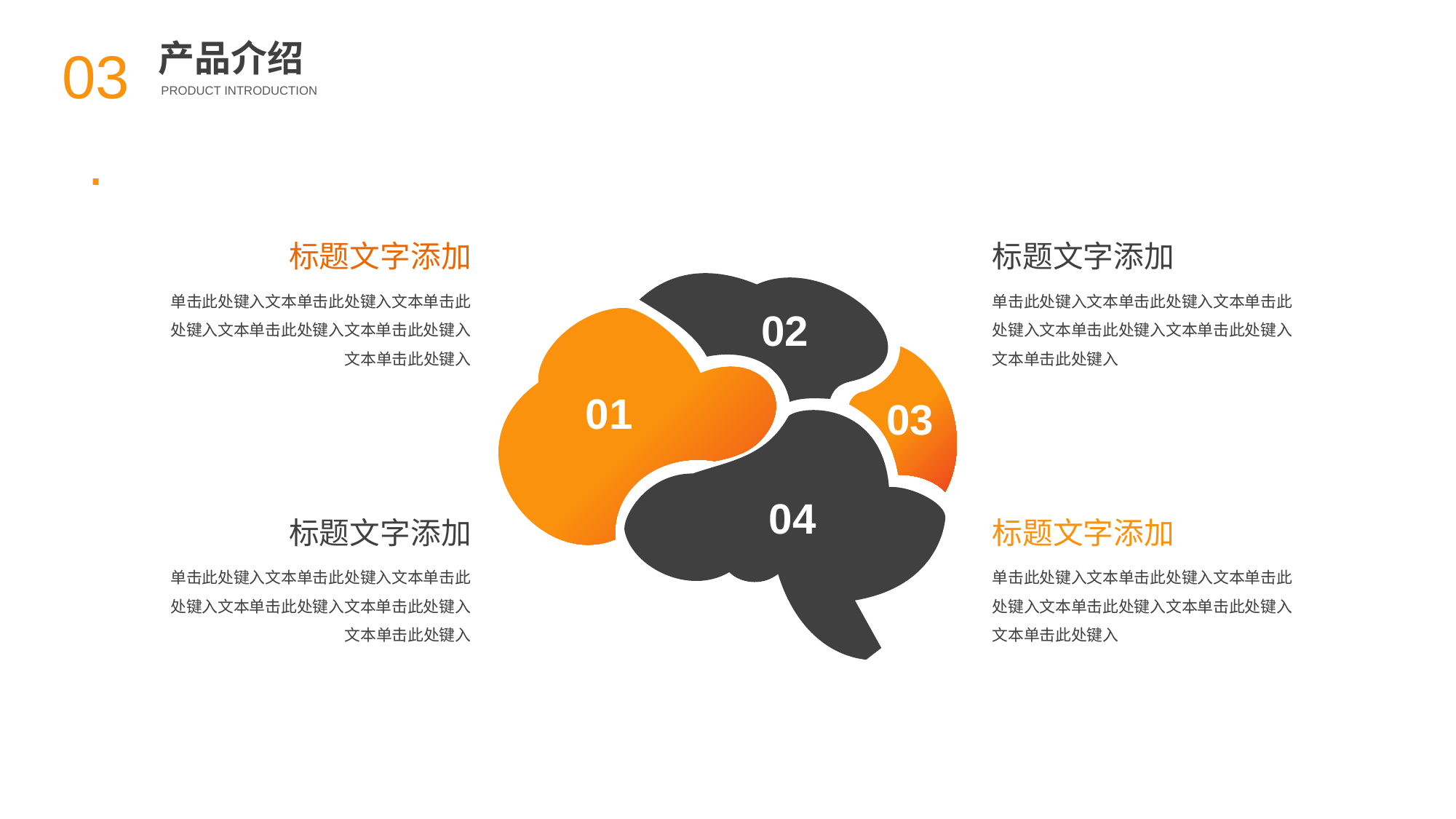

03.
产品介绍
PRODUCT INTRODUCTION
BY YUSHEN
标题文字添加
单击此处键入文本单击此处键入文本单击此处键入文本单击此处键入文本单击此处键入文本单击此处键入
标题文字添加
单击此处键入文本单击此处键入文本单击此处键入文本单击此处键入文本单击此处键入文本单击此处键入

02

01
03

04
标题文字添加
单击此处键入文本单击此处键入文本单击此处键入文本单击此处键入文本单击此处键入文本单击此处键入
标题文字添加
单击此处键入文本单击此处键入文本单击此处键入文本单击此处键入文本单击此处键入文本单击此处键入